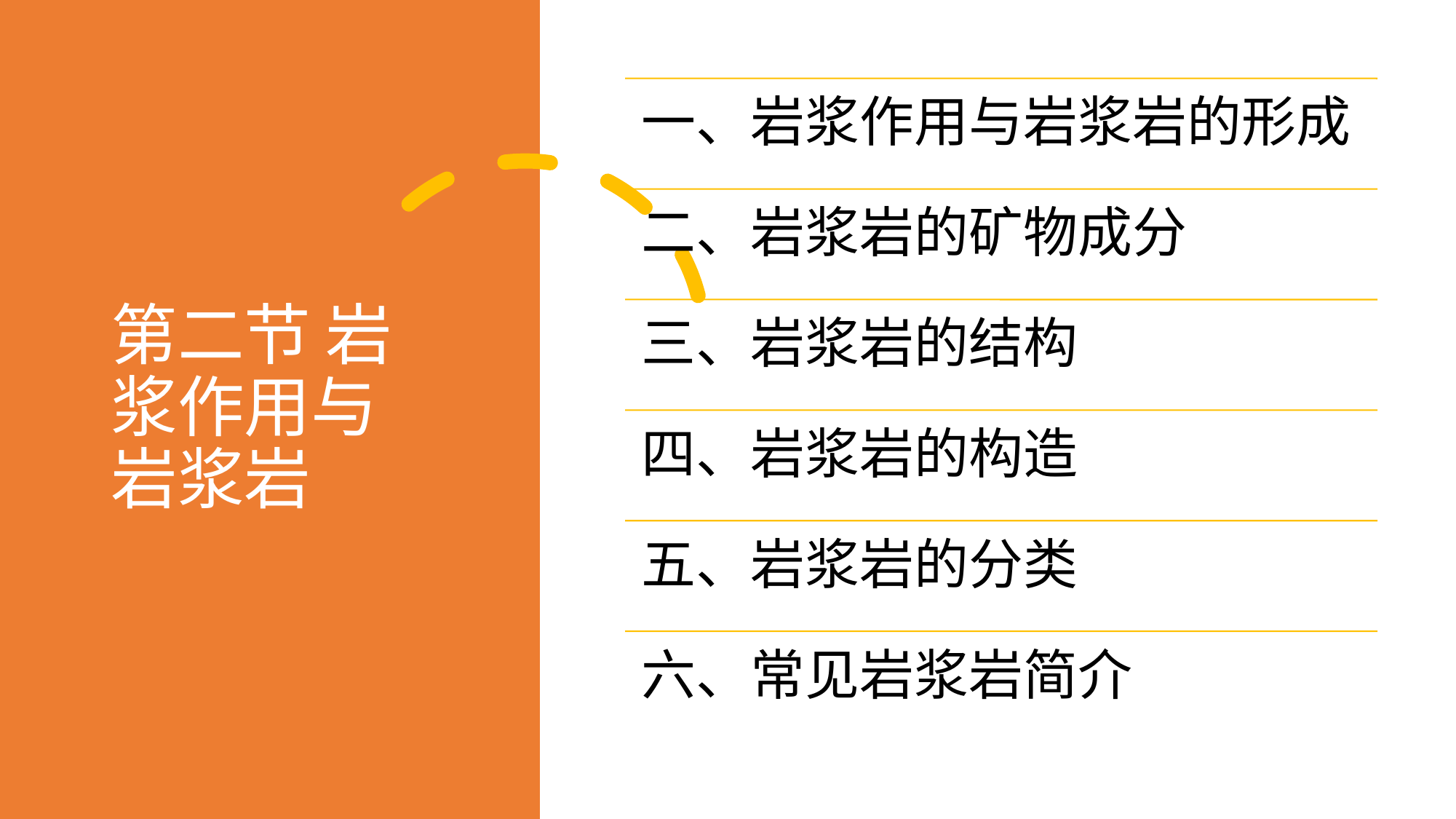

# 第二节 岩浆作用与岩浆岩
一、岩浆作用与岩浆岩的形成
二、岩浆岩的矿物成分
三、岩浆岩的结构
四、岩浆岩的构造
五、岩浆岩的分类
六、常见岩浆岩简介